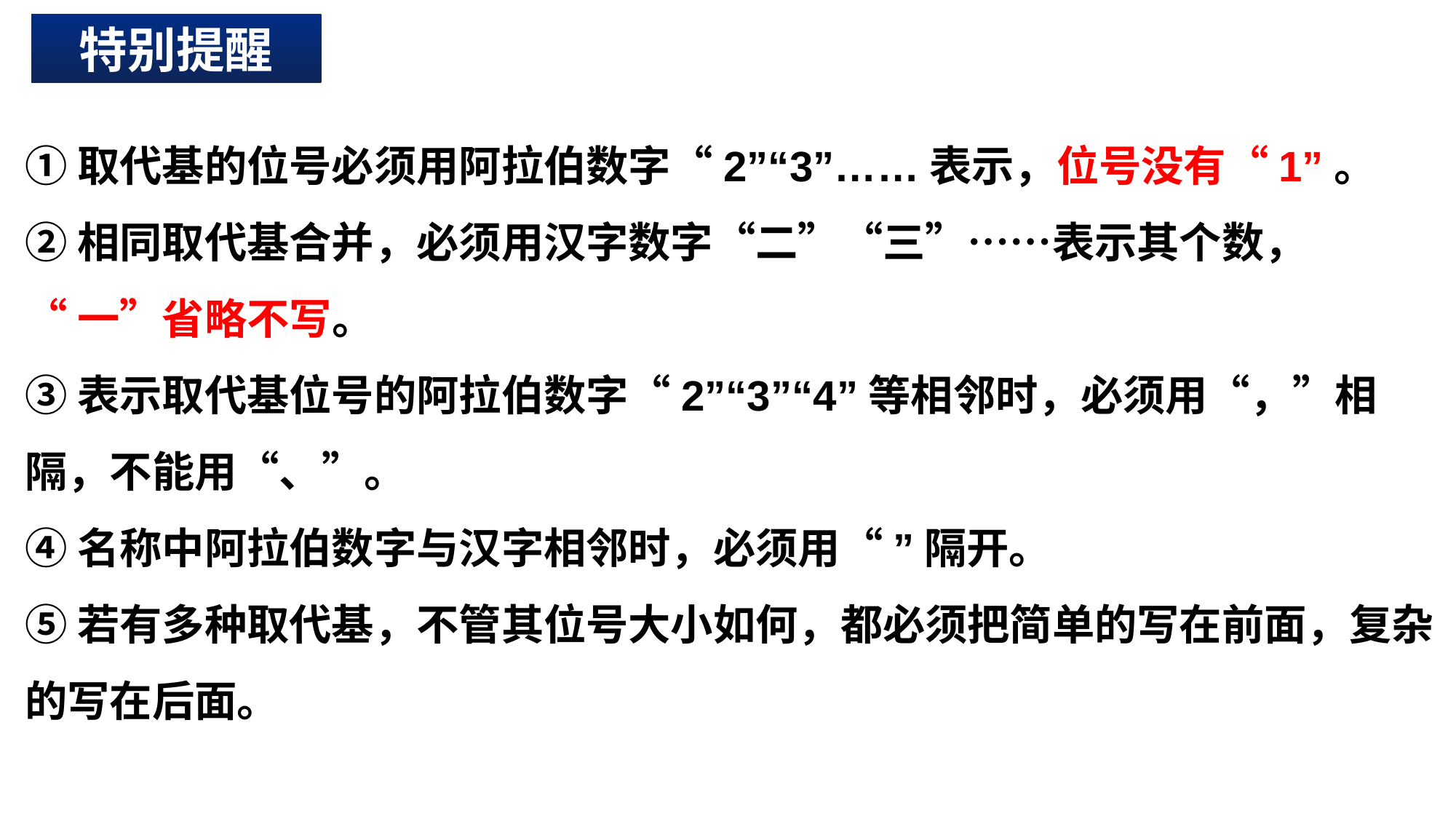

特别提醒
①取代基的位号必须用阿拉伯数字“2”“3”……表示，位号没有“1”。
②相同取代基合并，必须用汉字数字“二”“三”……表示其个数，
“一”省略不写。
③表示取代基位号的阿拉伯数字“2”“3”“4”等相邻时，必须用“，”相隔，不能用“、”。
④名称中阿拉伯数字与汉字相邻时，必须用“­”隔开。
⑤若有多种取代基，不管其位号大小如何，都必须把简单的写在前面，复杂的写在后面。